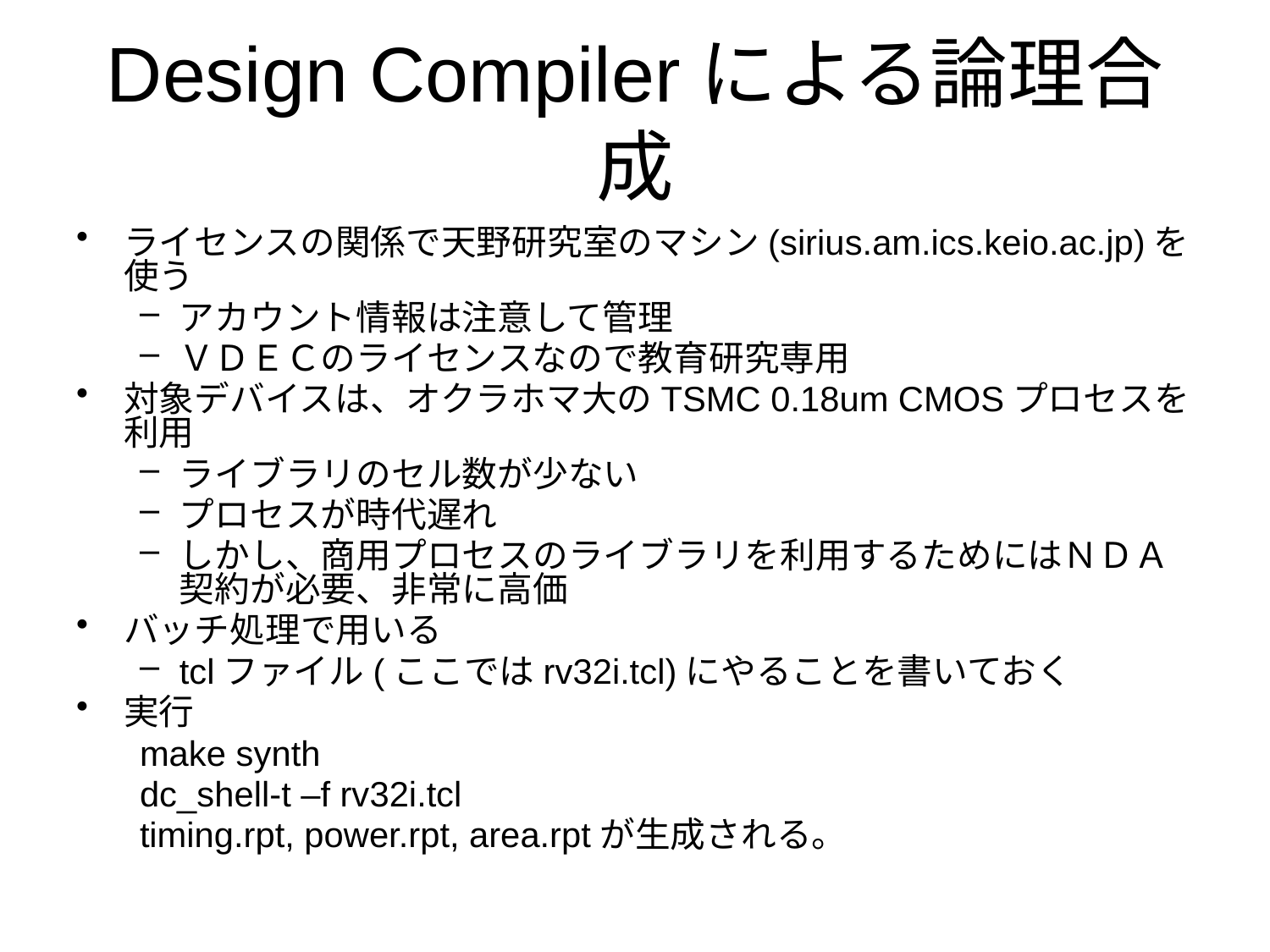

# Design Compilerによる論理合成
ライセンスの関係で天野研究室のマシン(sirius.am.ics.keio.ac.jp)を使う
アカウント情報は注意して管理
ＶＤＥＣのライセンスなので教育研究専用
対象デバイスは、オクラホマ大のTSMC 0.18um CMOSプロセスを利用
ライブラリのセル数が少ない
プロセスが時代遅れ
しかし、商用プロセスのライブラリを利用するためにはＮＤＡ契約が必要、非常に高価
バッチ処理で用いる
tclファイル(ここではrv32i.tcl)にやることを書いておく
実行
make synth
dc_shell-t –f rv32i.tcl
timing.rpt, power.rpt, area.rptが生成される。